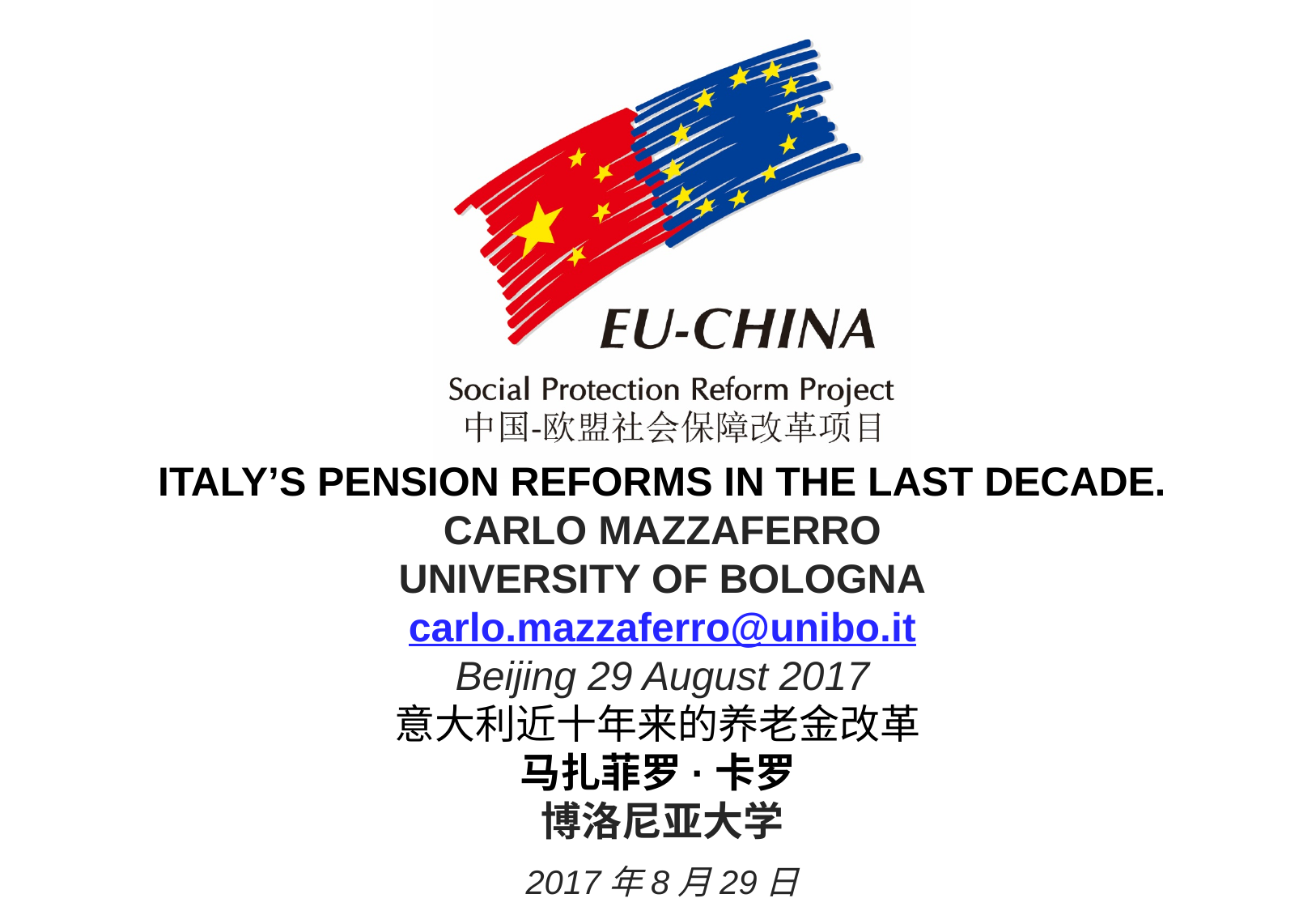

ITALY’S PENSION REFORMS IN THE LAST DECADE.
CARLO MAZZAFERRO
UNIVERSITY OF BOLOGNA
carlo.mazzaferro@unibo.it
Beijing 29 August 2017
意大利近十年来的养老金改革
马扎菲罗·卡罗
博洛尼亚大学

2017年8月29日